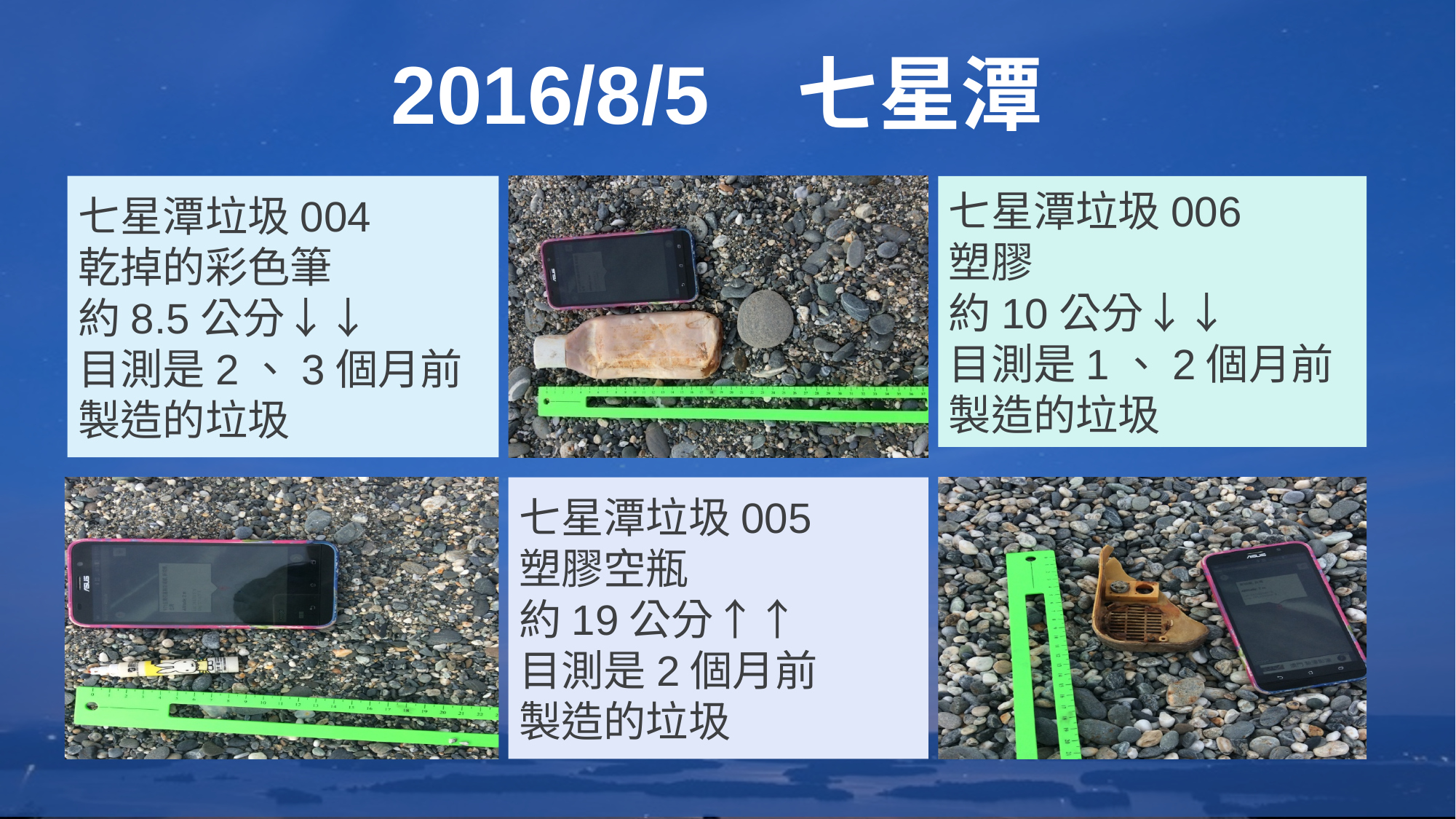

2016/8/5   七星潭
七星潭垃圾004
乾掉的彩色筆
約8.5公分↓↓
目測是2、3個月前
製造的垃圾

七星潭垃圾006
塑膠
約10公分↓↓
目測是1、2個月前
製造的垃圾

七星潭垃圾005
塑膠空瓶
約19公分↑↑
目測是2個月前
製造的垃圾